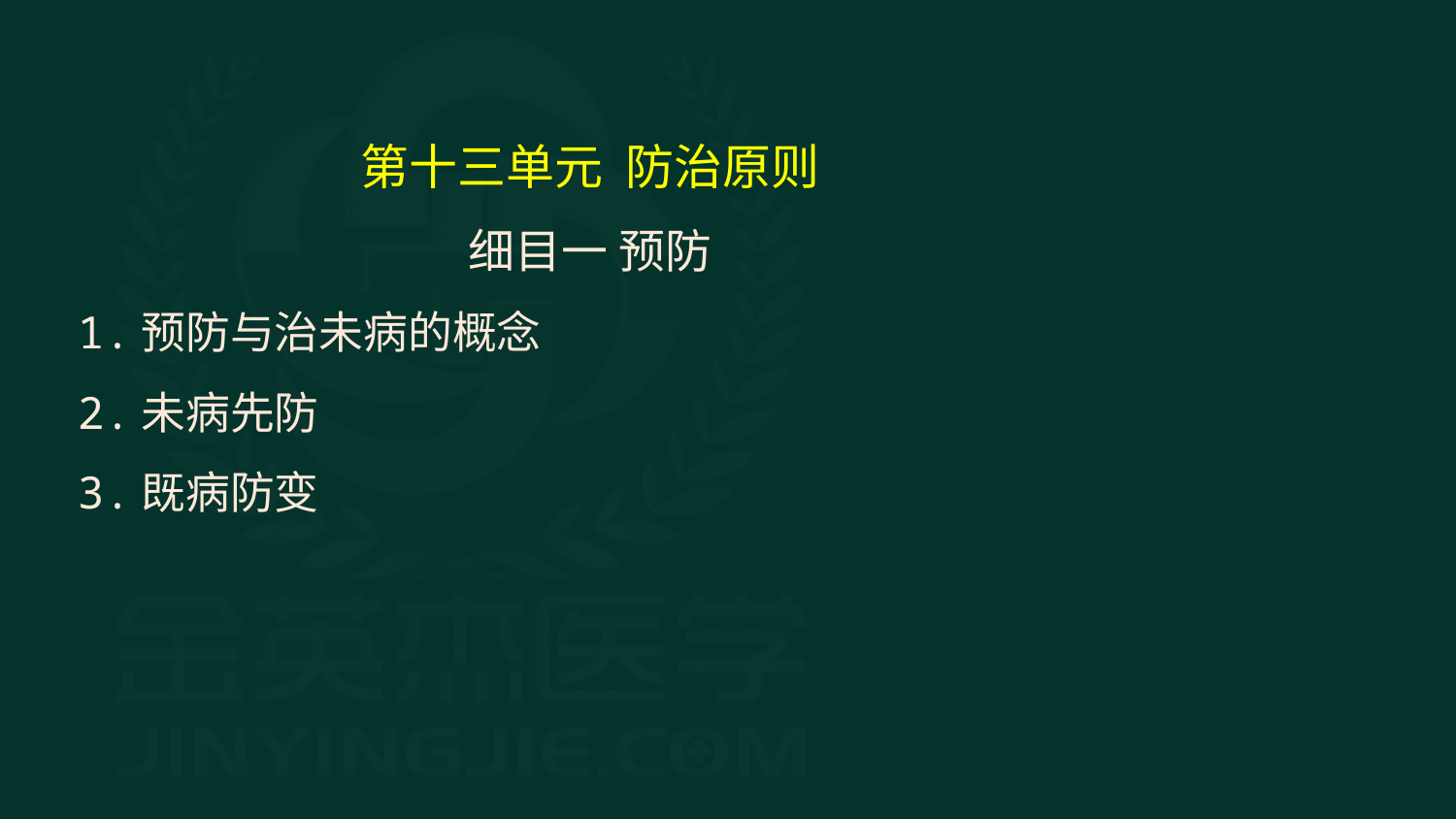

第十三单元  防治原则
细目一 预防
1.预防与治未病的概念
2.未病先防
3.既病防变